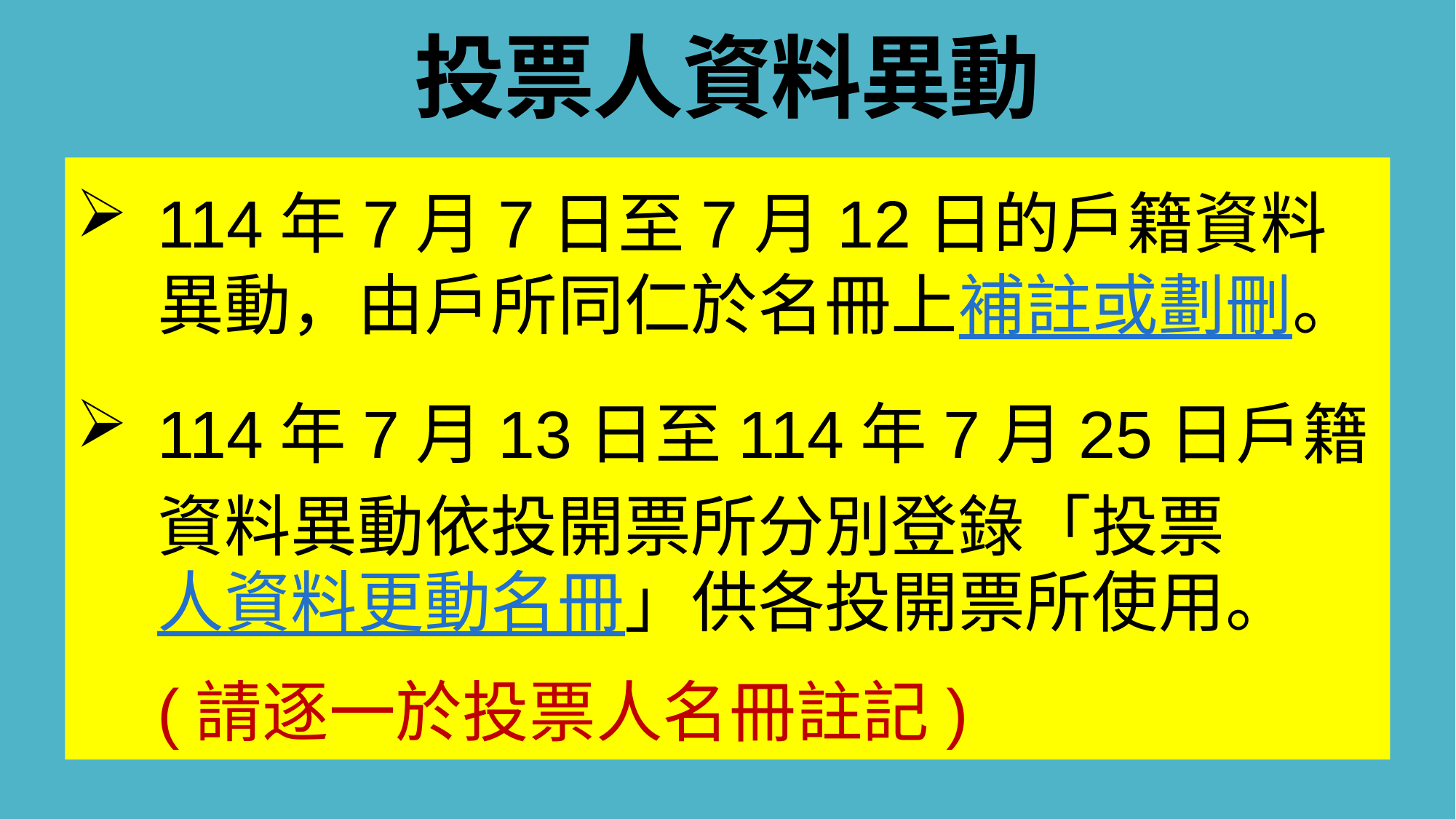

投票人資料異動
114年7月7日至7月12日的戶籍資料異動，由戶所同仁於名冊上補註或劃刪。
114年7月13日至114年7月25日戶籍資料異動依投開票所分別登錄「投票人資料更動名冊」供各投開票所使用。(請逐一於投票人名冊註記)